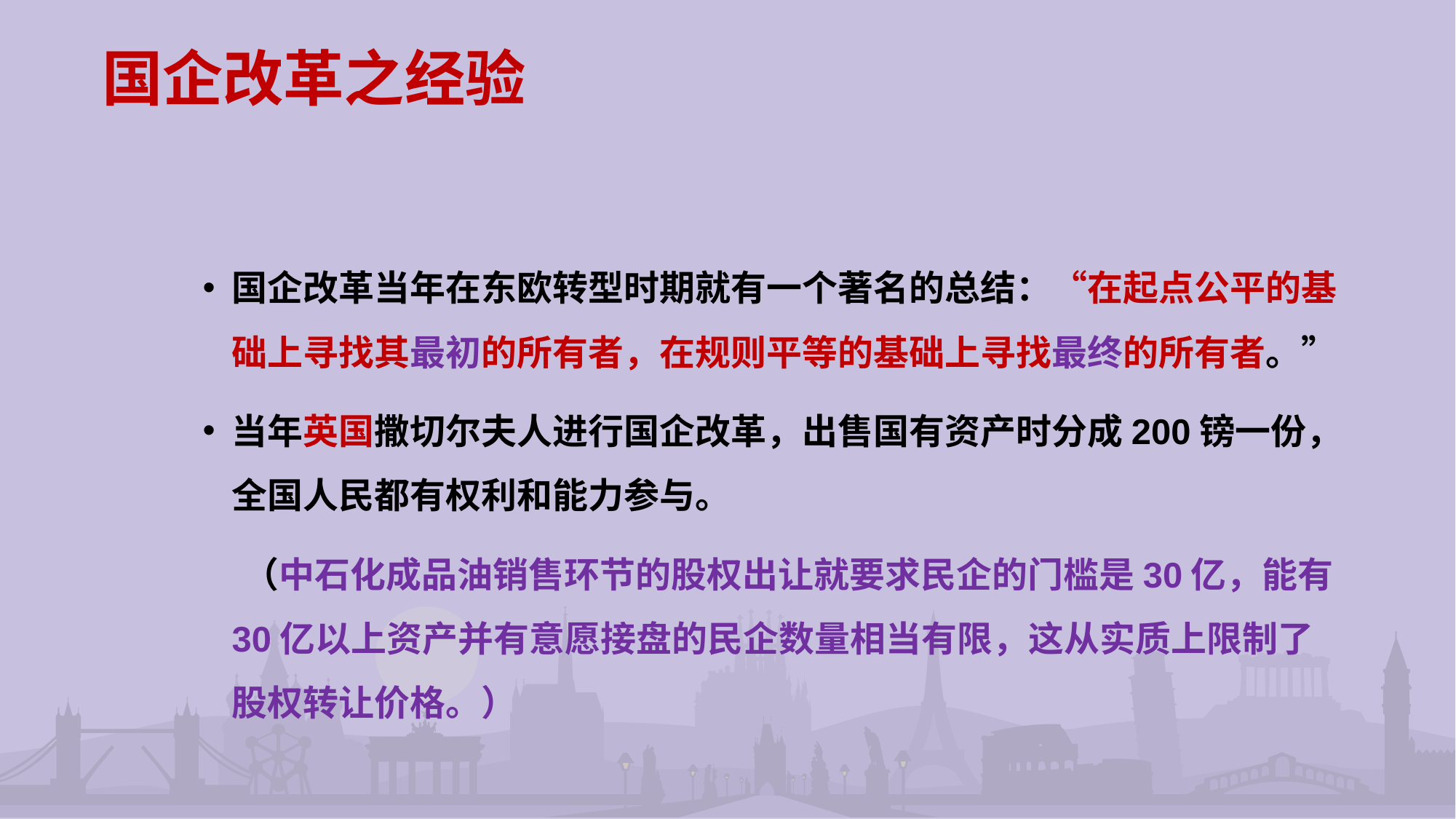

# 国企改革之经验
国企改革当年在东欧转型时期就有一个著名的总结：“在起点公平的基础上寻找其最初的所有者，在规则平等的基础上寻找最终的所有者。”
当年英国撒切尔夫人进行国企改革，出售国有资产时分成200镑一份，全国人民都有权利和能力参与。
    （中石化成品油销售环节的股权出让就要求民企的门槛是30亿，能有30亿以上资产并有意愿接盘的民企数量相当有限，这从实质上限制了股权转让价格。）